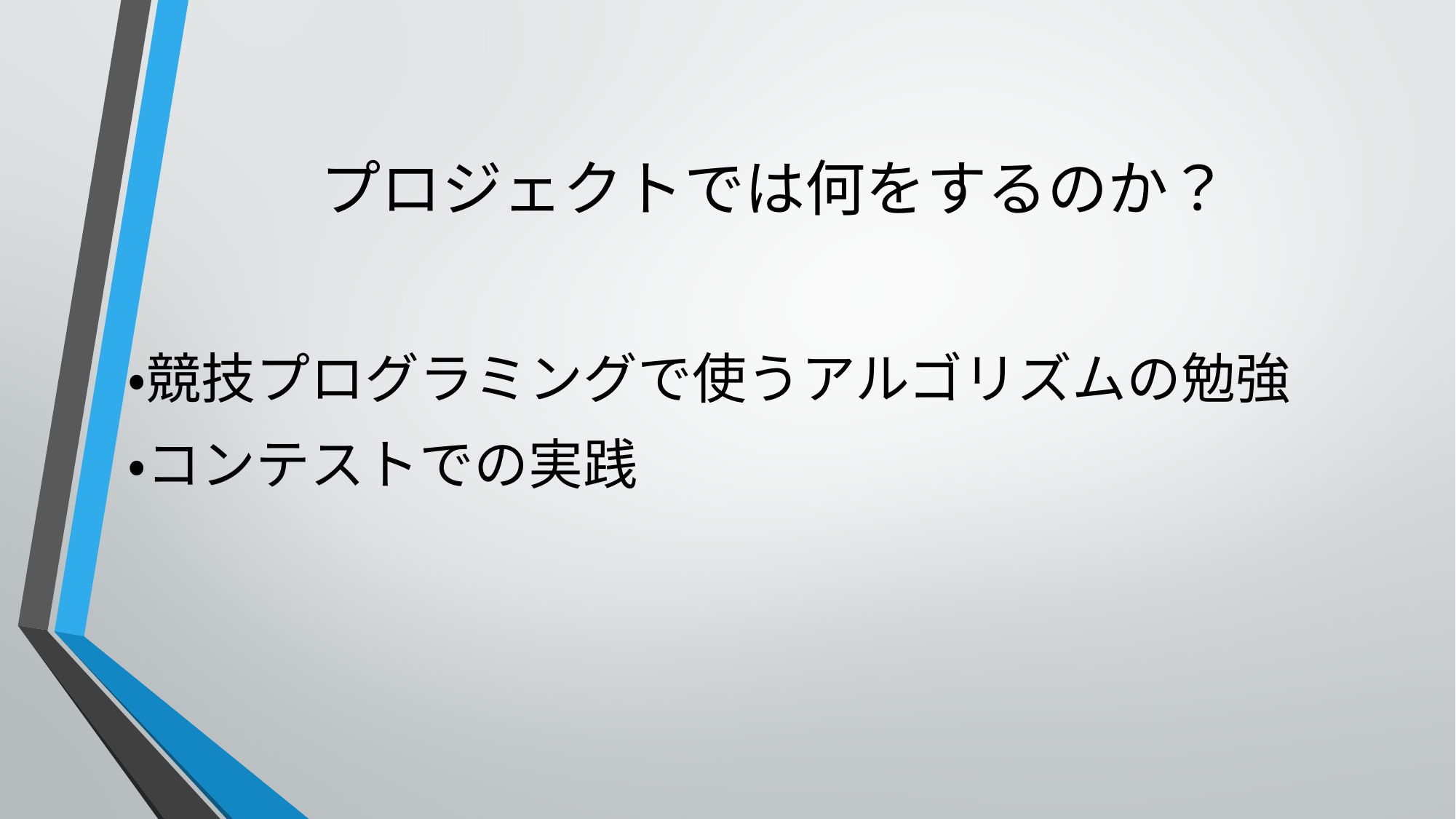

# プロジェクトでは何をするのか？
・競技プログラミングで使うアルゴリズムの勉強
・コンテストでの実践